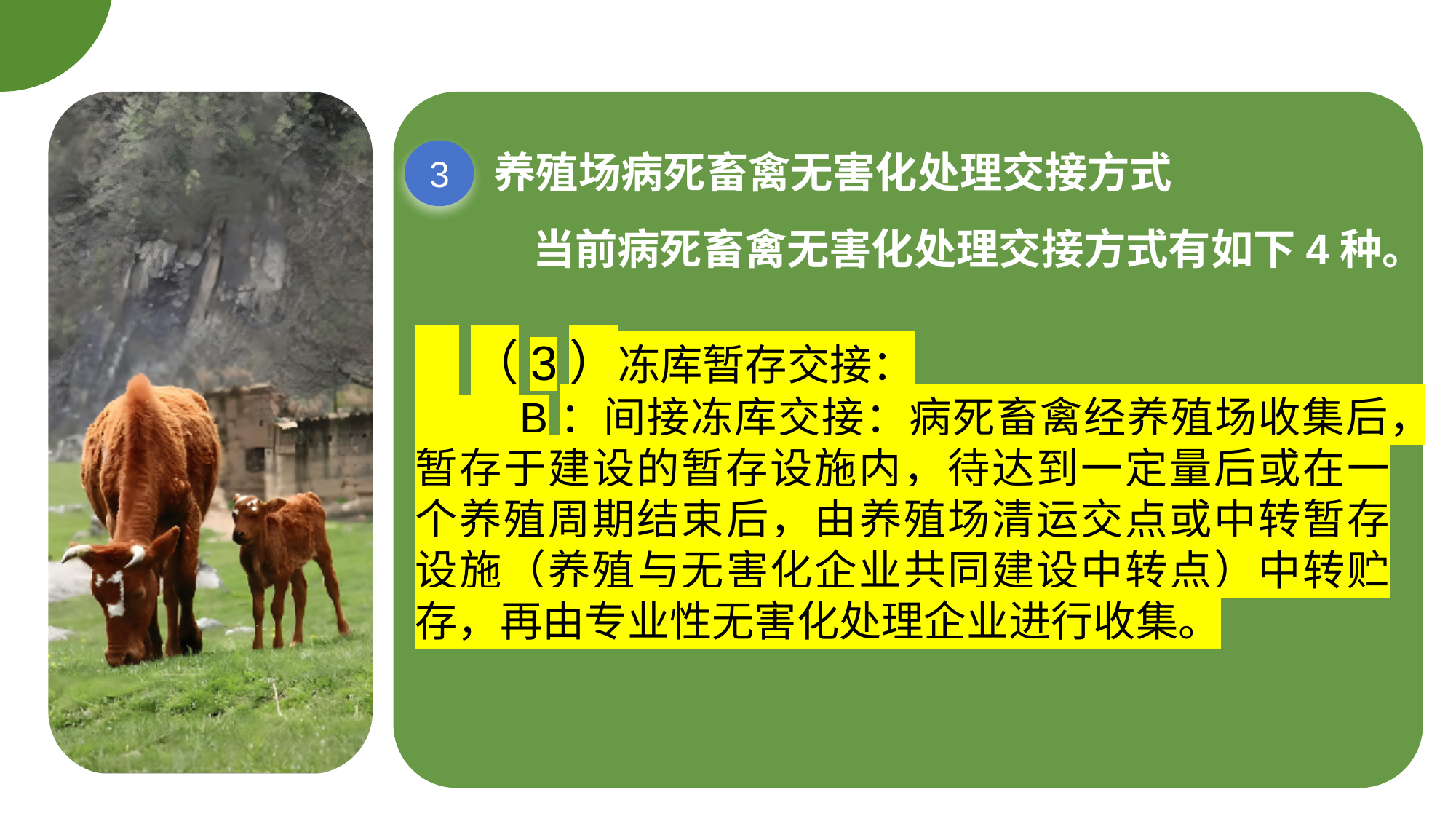

养殖场病死畜禽无害化处理交接方式
      当前病死畜禽无害化处理交接方式有如下4种。

3
    （3）冻库暂存交接：
        B：间接冻库交接：病死畜禽经养殖场收集后，暂存于建设的暂存设施内，待达到一定量后或在一个养殖周期结束后，由养殖场清运交点或中转暂存设施（养殖与无害化企业共同建设中转点）中转贮存，再由专业性无害化处理企业进行收集。